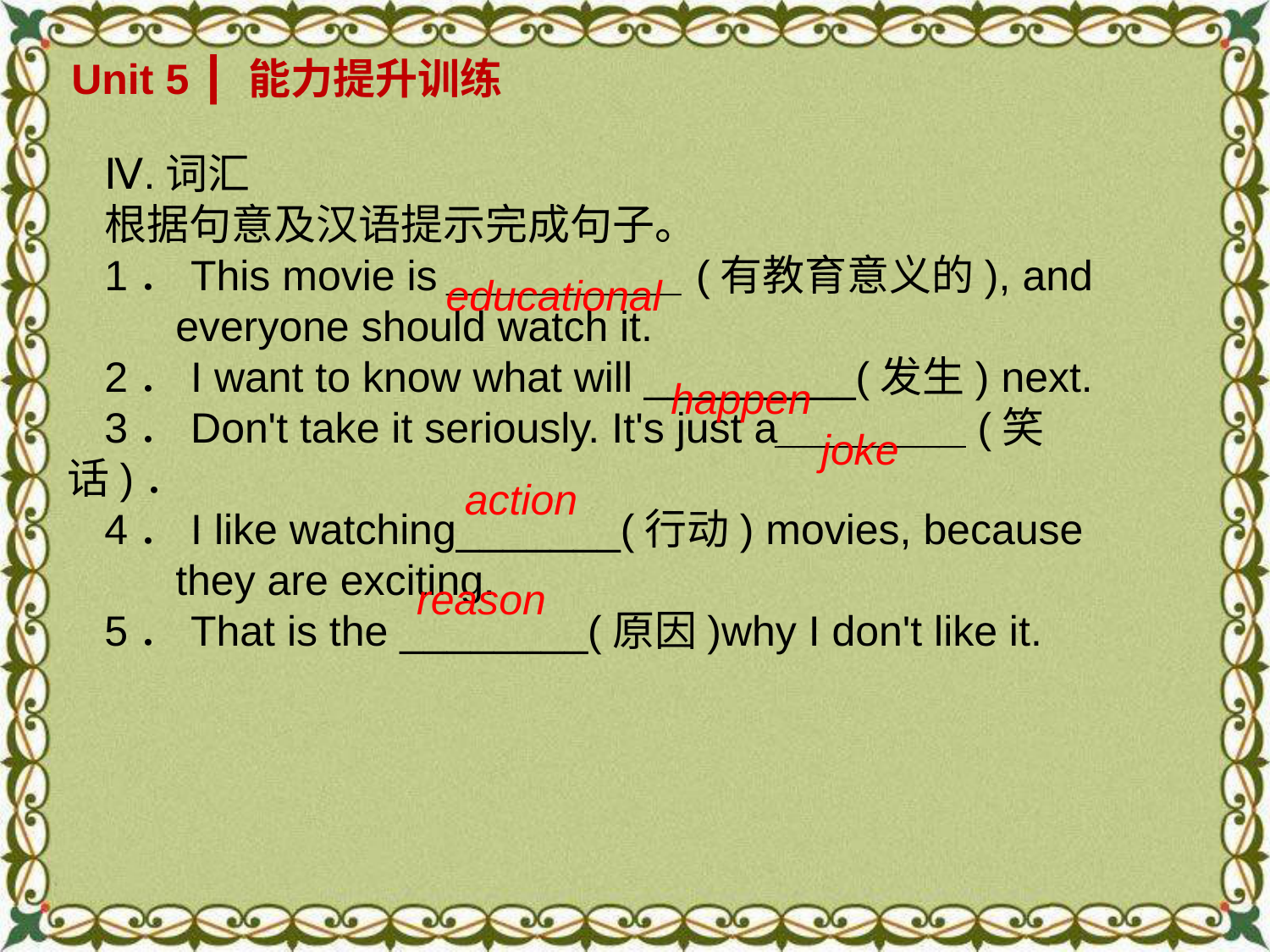

Unit 5 ┃ 能力提升训练
Ⅳ.词汇
根据句意及汉语提示完成句子。
1．This movie is __________ (有教育意义的), and
      everyone should watch it.
2．I want to know what will _________(发生) next.
3．Don't take it seriously. It's just a________ (笑话)．
4．I like watching_______(行动) movies, because
      they are exciting.
5．That is the ________(原因)why I don't like it.

educational
happen
joke
action
reason